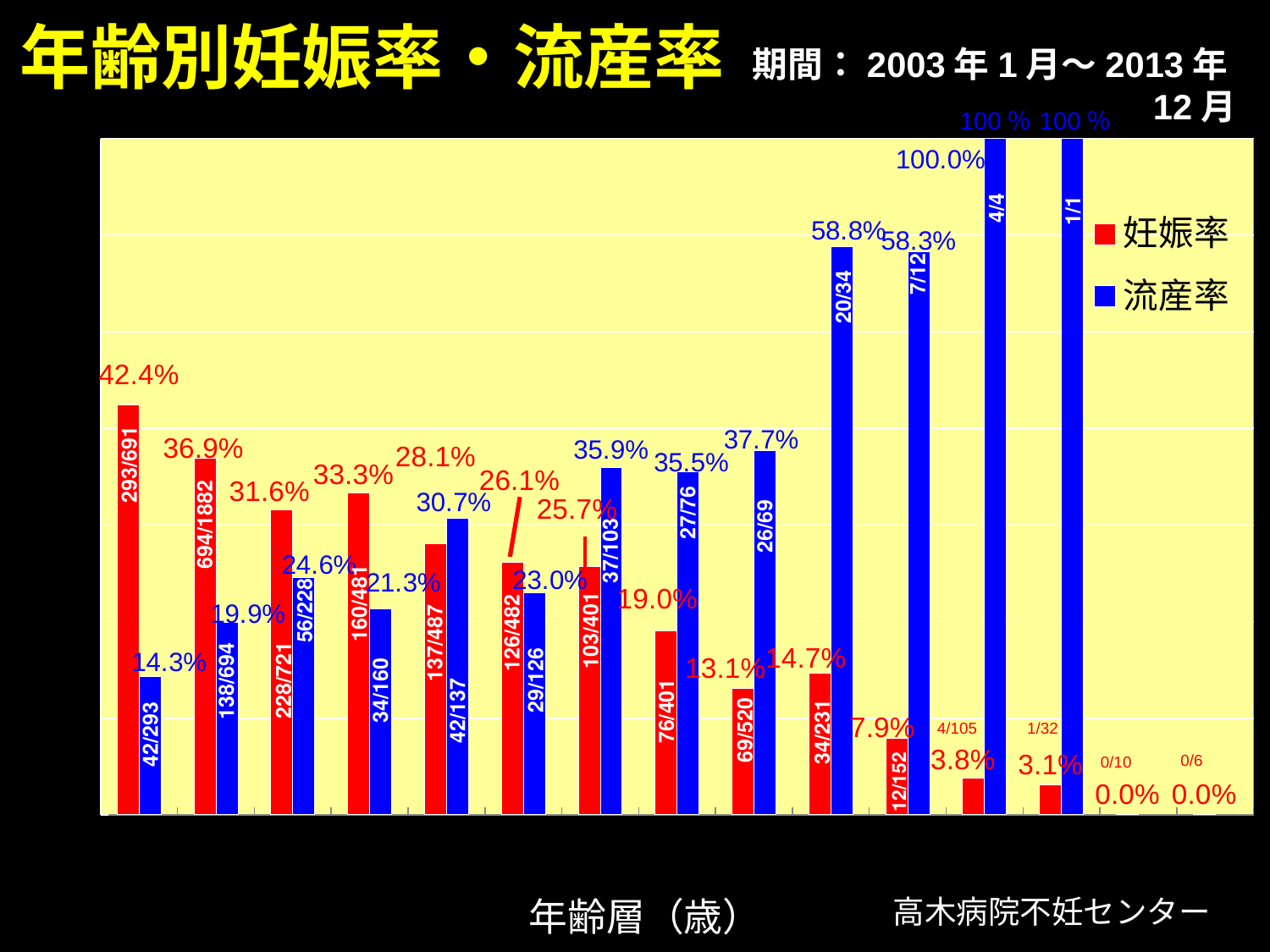

年齢別妊娠率・流産率
期間：2003年1月～2013年12月
100％
100％

### Chart

| Category | 妊娠率 | 流産率 |
|---|---|---|
| ～29 | 0.4240000000000001 | 0.14300000000000002 |
| 30～34 | 0.3690000000000001 | 0.199 |
| 35 | 0.31600000000000006 | 0.24600000000000002 |
| 36 | 0.3330000000000001 | 0.21300000000000002 |
| 37 | 0.2810000000000001 | 0.30700000000000005 |
| 38 | 0.261 | 0.23 |
| 39 | 0.257 | 0.3590000000000001 |
| 40 | 0.19 | 0.35500000000000004 |
| 41 | 0.131 | 0.37700000000000006 |
| 42 | 0.14700000000000002 | 0.588 |
| 43 | 0.07900000000000001 | 0.583 |
| 44 | 0.038 | 1.0 |
| 45 | 0.031000000000000003 | 1.0 |
| 46 | 0.0 | None |
| 47 | 0.0 | None |
4/4
1/1
7/12
20/34
293/691
27/76
694/1882
26/69
37/103
160/481
56/228
103/401
126/482
137/487
29/126
228/721
138/694
34/160
42/137
76/401
69/520
4/105
1/32
34/231
42/293
0/6
0/10
12/152
年齢層（歳）
高木病院不妊センター